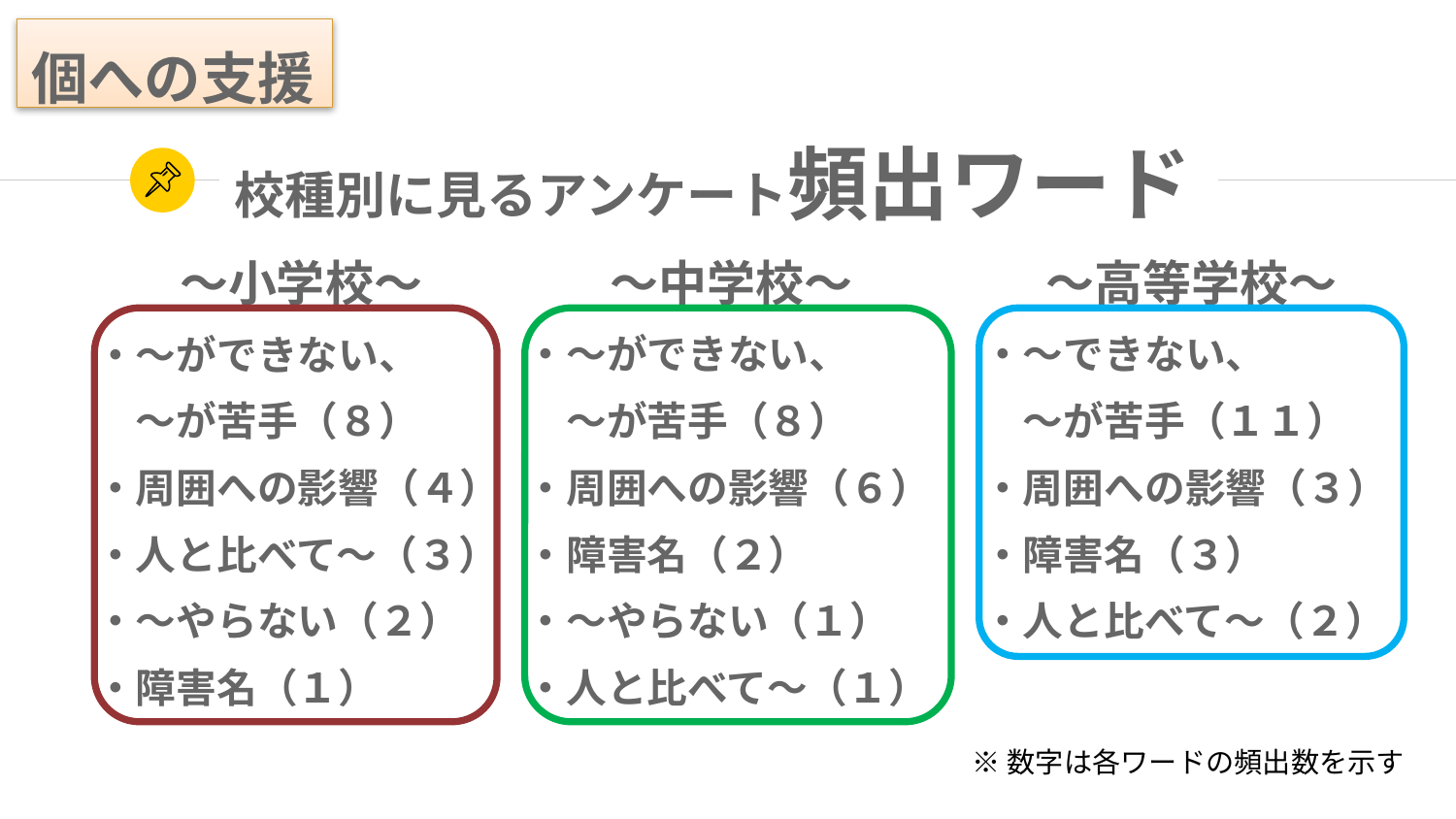

個への支援
# 校種別に見るアンケート頻出ワード

～小学校～
・～ができない、
　～が苦手（８）
・周囲への影響（４）
・人と比べて～（３）
・～やらない（２）
・障害名（１）

～中学校～
・～ができない、
　～が苦手（８）
・周囲への影響（６）
・障害名（２）
・～やらない（１）
・人と比べて～（１）

～高等学校～
・～できない、
　～が苦手（１１）
・周囲への影響（３）
・障害名（３）
・人と比べて～（２）

※数字は各ワードの頻出数を示す